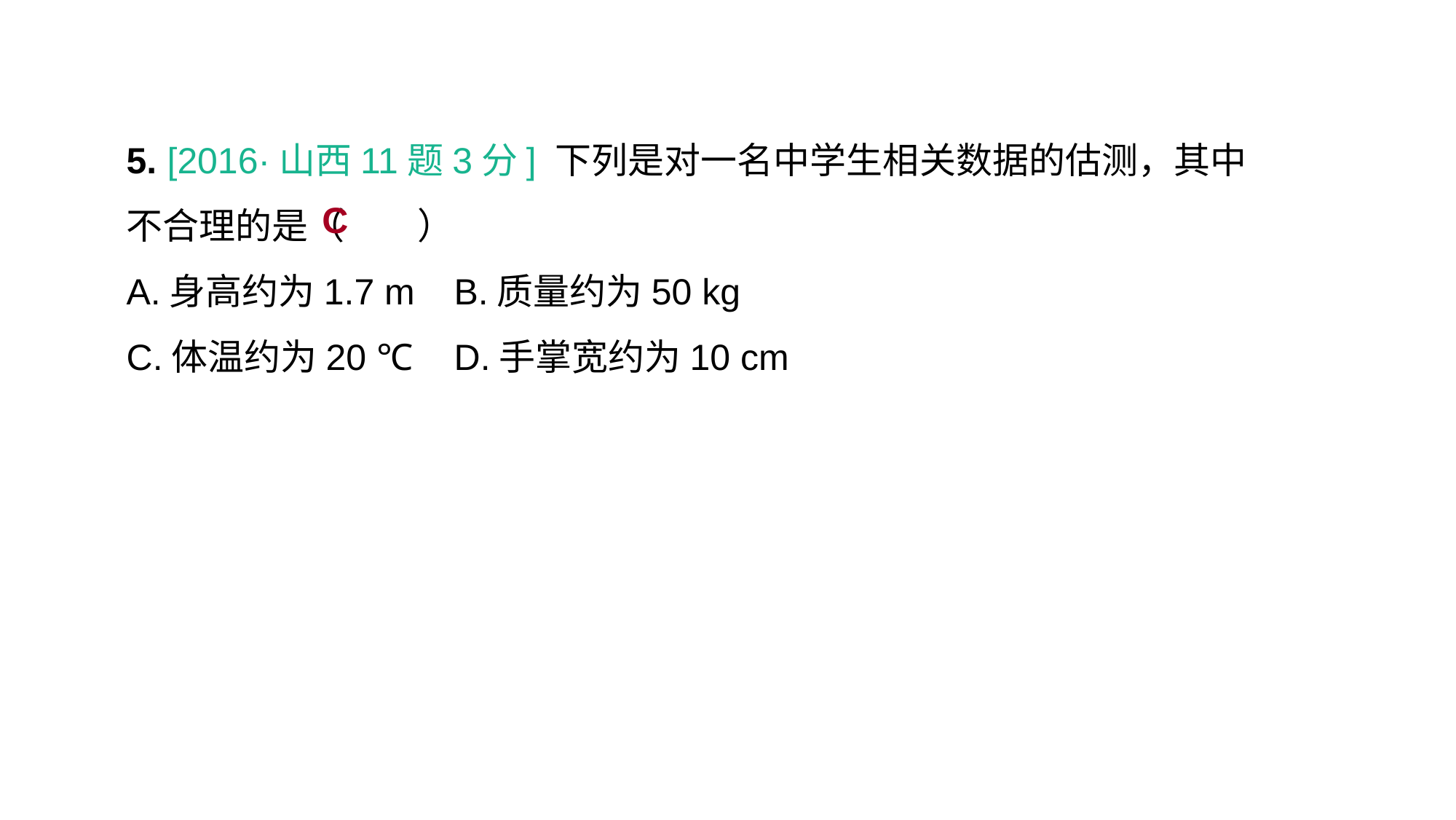

5. [2016·山西11题3分] 下列是对一名中学生相关数据的估测，其中不合理的是（　　）
A.身高约为1.7 m  	B.质量约为50 kg
C.体温约为20 ℃   	D.手掌宽约为10 cm
C
真题回顾 把握考向